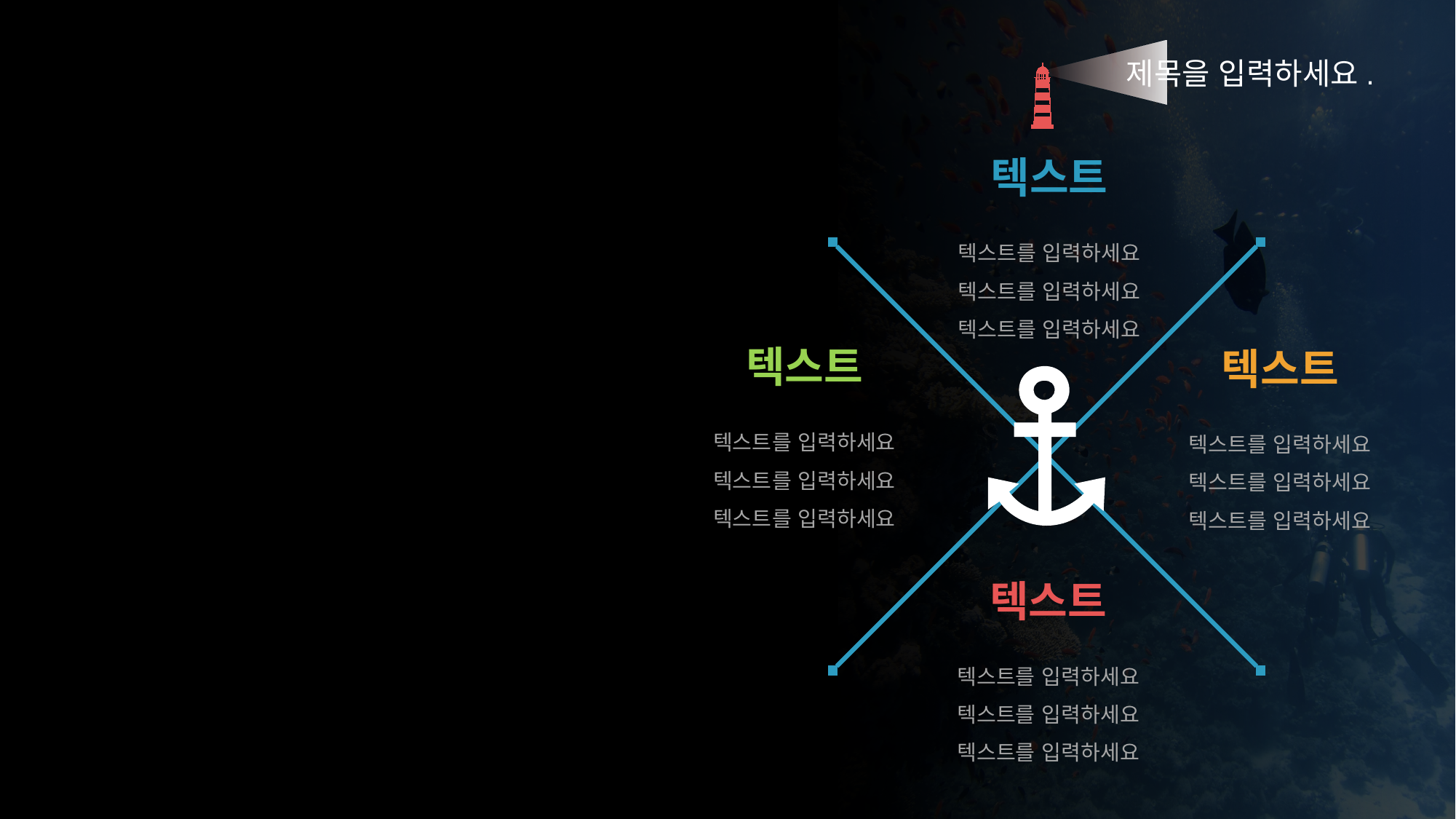

제목을 입력하세요.
텍스트
텍스트를 입력하세요
텍스트를 입력하세요
텍스트를 입력하세요
텍스트
텍스트
텍스트를 입력하세요
텍스트를 입력하세요
텍스트를 입력하세요
텍스트를 입력하세요
텍스트를 입력하세요
텍스트를 입력하세요
텍스트
텍스트를 입력하세요
텍스트를 입력하세요
텍스트를 입력하세요